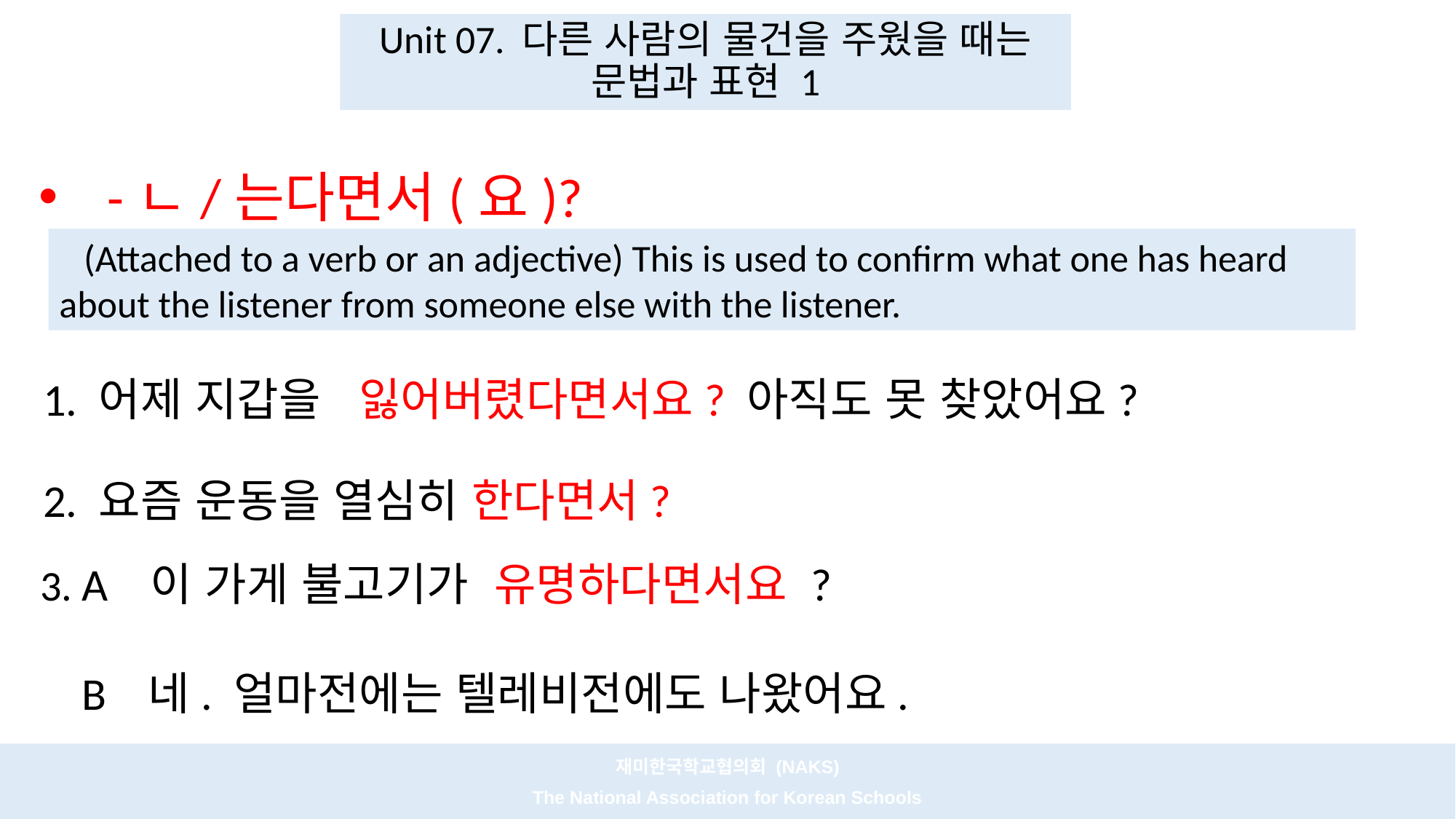

Unit 07. 다른 사람의 물건을 주웠을 때는
문법과 표현 1
-ㄴ/는다면서(요)?
   (Attached to a verb or an adjective) This is used to confirm what one has heard about the listener from someone else with the listener.

 1. 어제 지갑을   잃어버렸다면서요? 아직도 못 찾았어요?

 2. 요즘 운동을 열심히 한다면서?
3. A   이 가게 불고기가  유명하다면서요 ?

    B   네. 얼마전에는 텔레비전에도 나왔어요.
재미한국학교협의회 (NAKS)
The National Association for Korean Schools